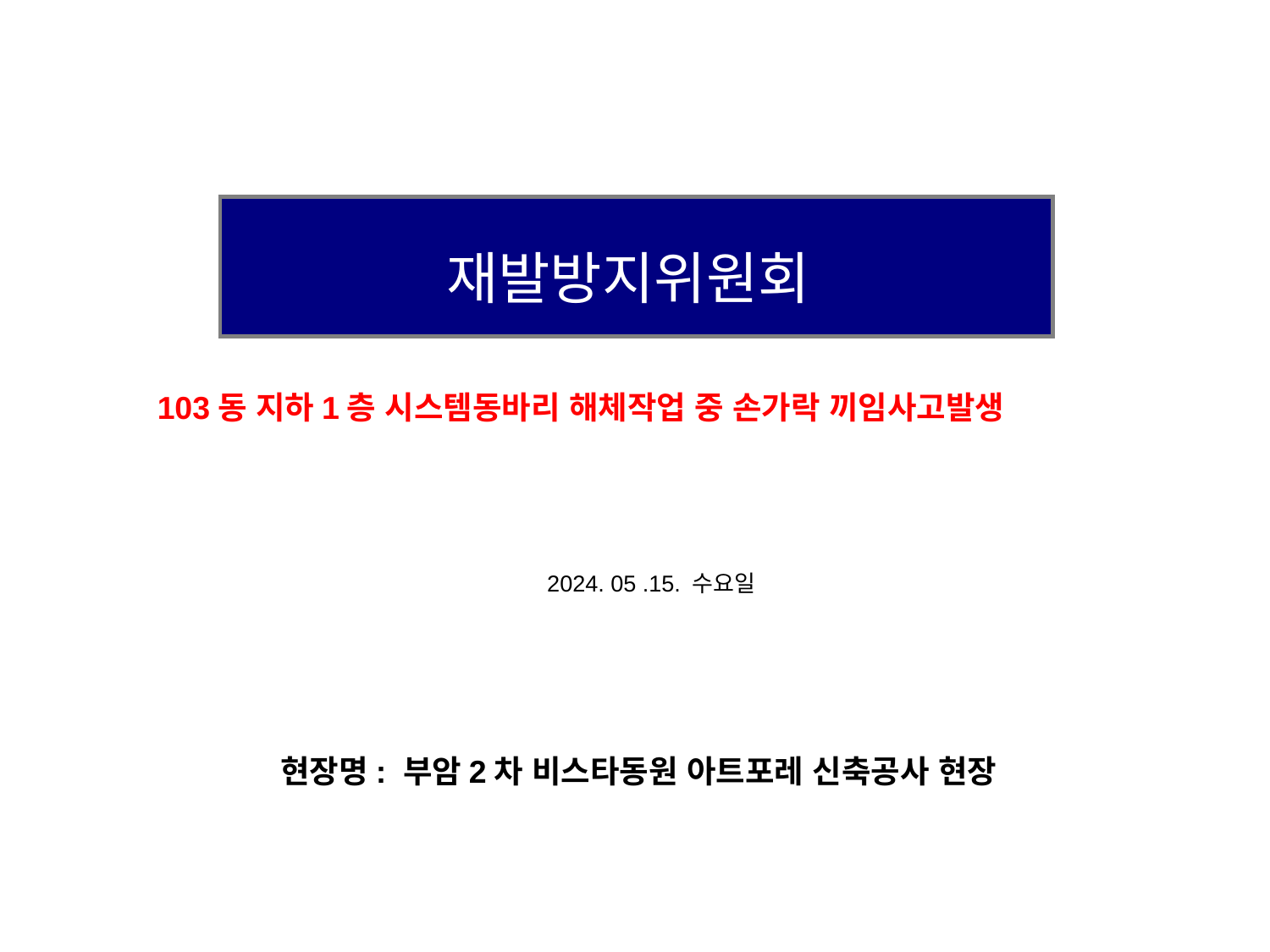

재발방지위원회
103동 지하1층 시스템동바리 해체작업 중 손가락 끼임사고발생
2024. 05 .15. 수요일
현장명: 부암2차 비스타동원 아트포레 신축공사 현장